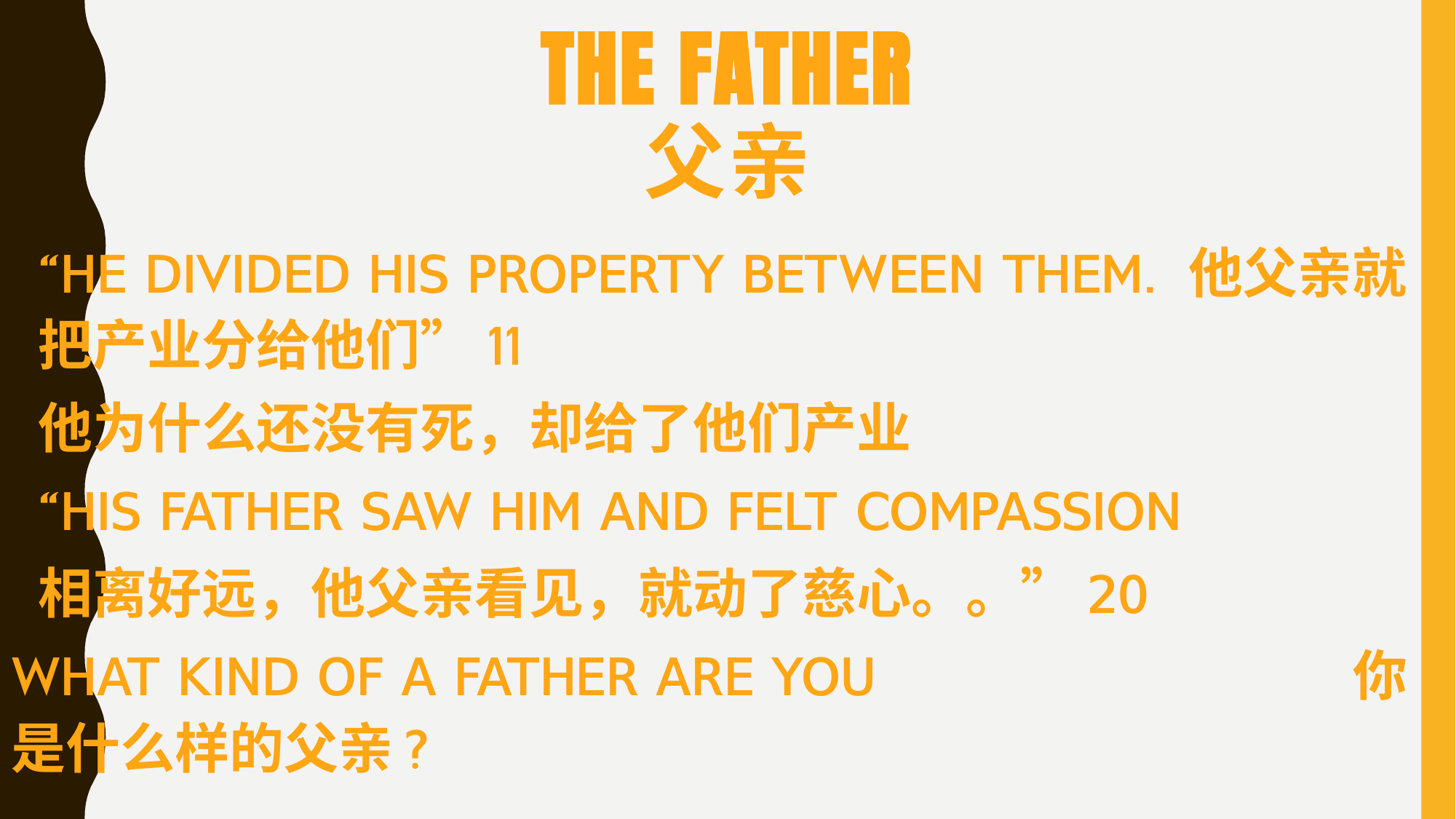

# The father 父亲
“HE DIVIDED HIS PROPERTY BETWEEN THEM. 他父亲就把产业分给他们”11
他为什么还没有死，却给了他们产业
“HIS FATHER SAW HIM AND FELT COMPASSION
相离好远，他父亲看见，就动了慈心。。”20
WHAT KIND OF A FATHER ARE YOU                          你是什么样的父亲?